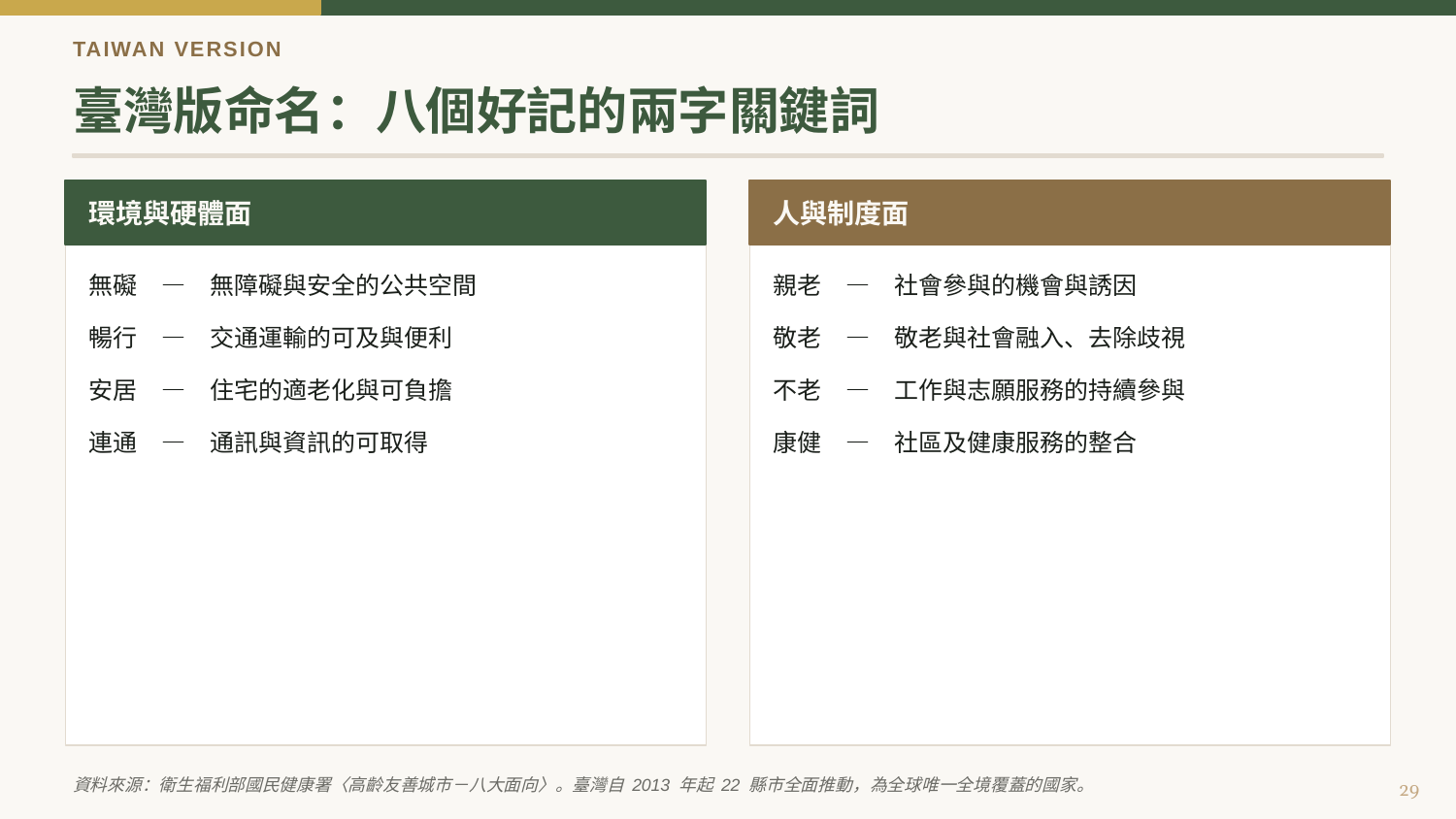

TAIWAN VERSION
臺灣版命名：八個好記的兩字關鍵詞

環境與硬體面

人與制度面
無礙　—　無障礙與安全的公共空間
暢行　—　交通運輸的可及與便利
安居　—　住宅的適老化與可負擔
連通　—　通訊與資訊的可取得
親老　—　社會參與的機會與誘因
敬老　—　敬老與社會融入、去除歧視
不老　—　工作與志願服務的持續參與
康健　—　社區及健康服務的整合
資料來源：衛生福利部國民健康署〈高齡友善城市－八大面向〉。臺灣自 2013 年起 22 縣市全面推動，為全球唯一全境覆蓋的國家。
29